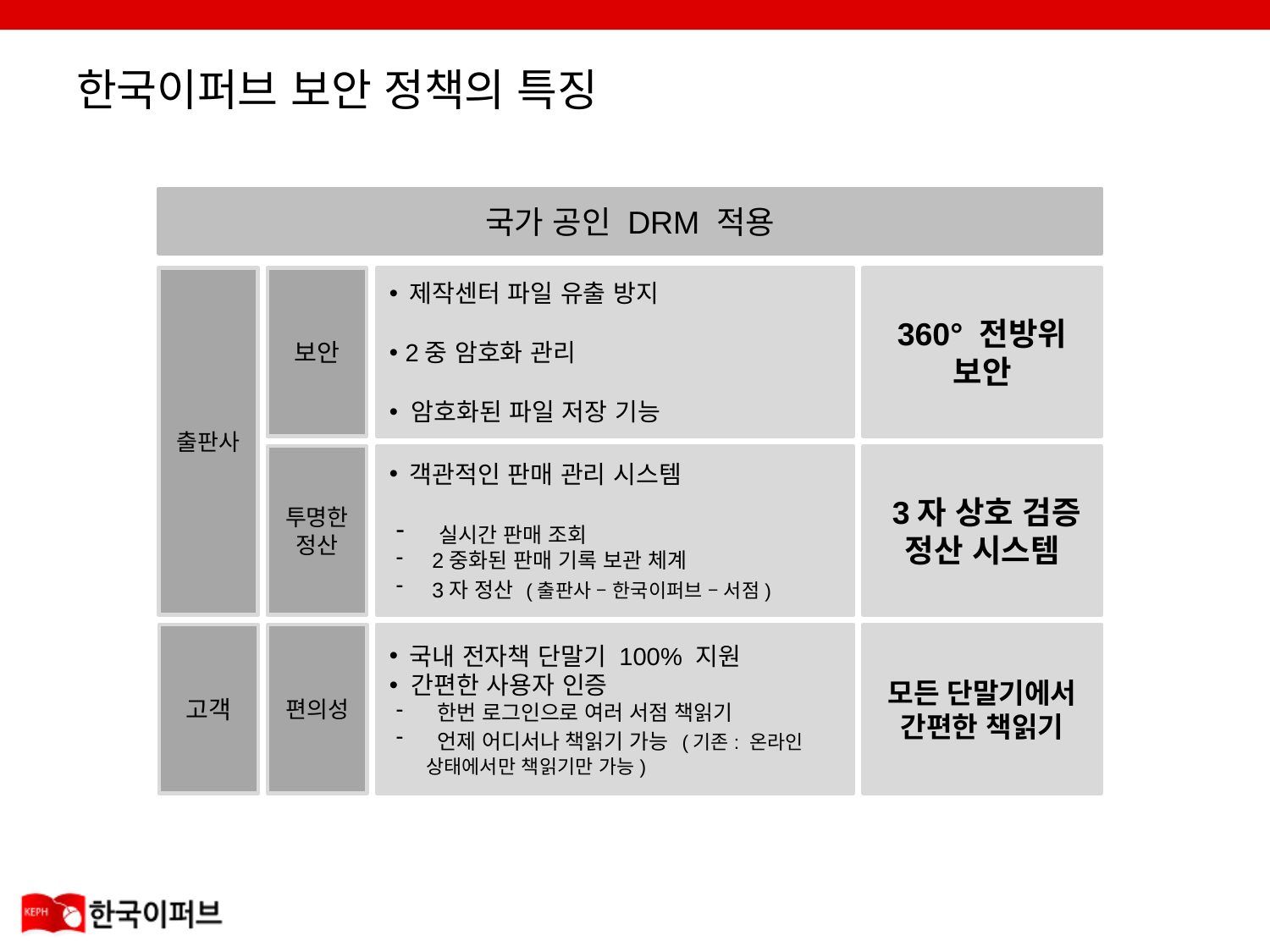

# 한국이퍼브 보안 정책의 특징
국가 공인 DRM 적용
출판사
보안
 제작센터 파일 유출 방지

 2중 암호화 관리

 암호화된 파일 저장 기능
360° 전방위
보안
투명한
정산
 객관적인 판매 관리 시스템

 실시간 판매 조회
 2중화된 판매 기록 보관 체계
 3자 정산 (출판사 – 한국이퍼브 – 서점)
 3자 상호 검증
정산 시스템
고객
편의성
 국내 전자책 단말기 100% 지원
 간편한 사용자 인증
 한번 로그인으로 여러 서점 책읽기
 언제 어디서나 책읽기 가능 (기존: 온라인 상태에서만 책읽기만 가능)
모든 단말기에서
간편한 책읽기